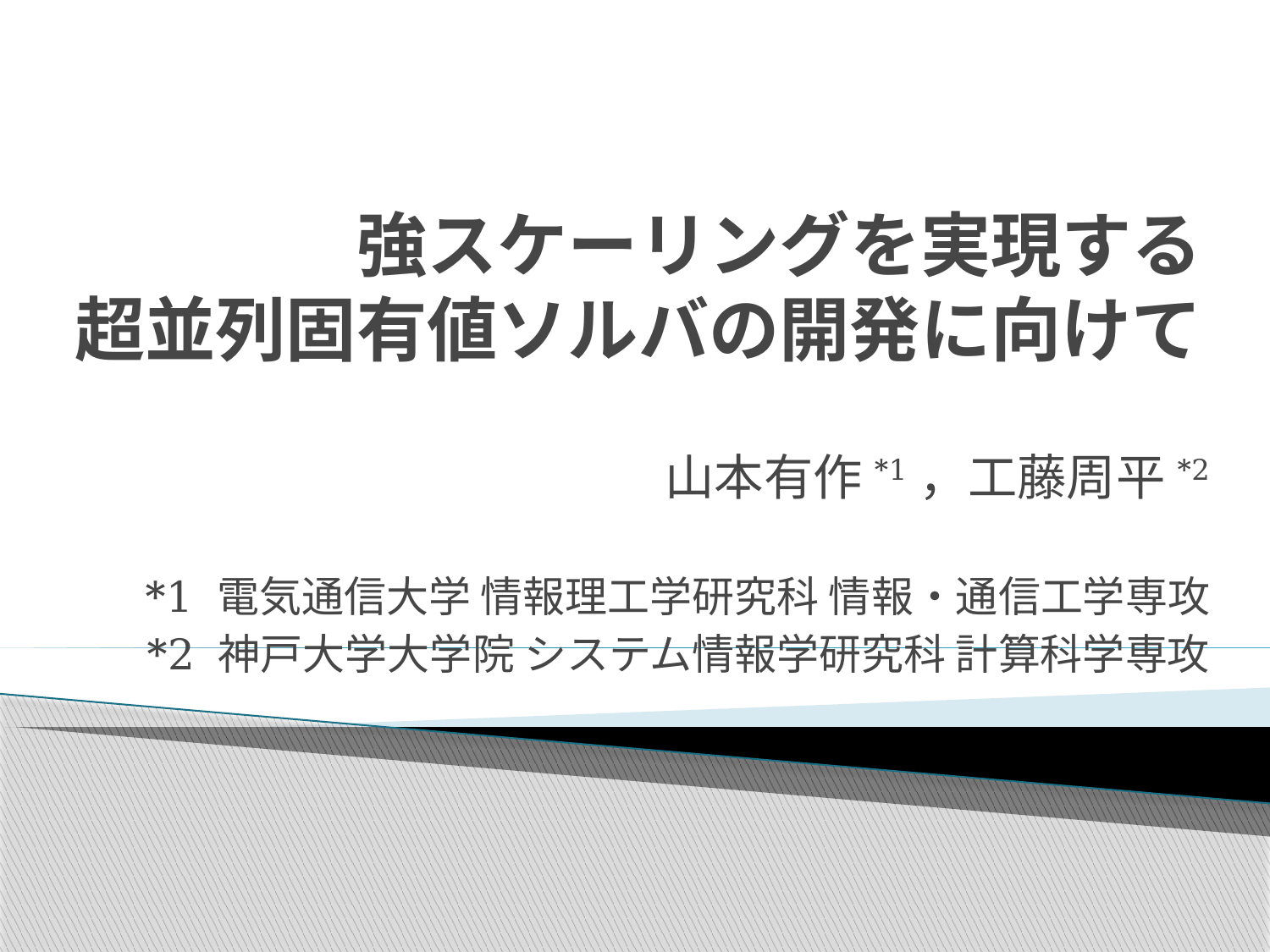

# 強スケーリングを実現する 超並列固有値ソルバの開発に向けて
山本有作*1，工藤周平*2

*1 電気通信大学 情報理工学研究科 情報・通信工学専攻
*2 神戸大学大学院 システム情報学研究科 計算科学専攻